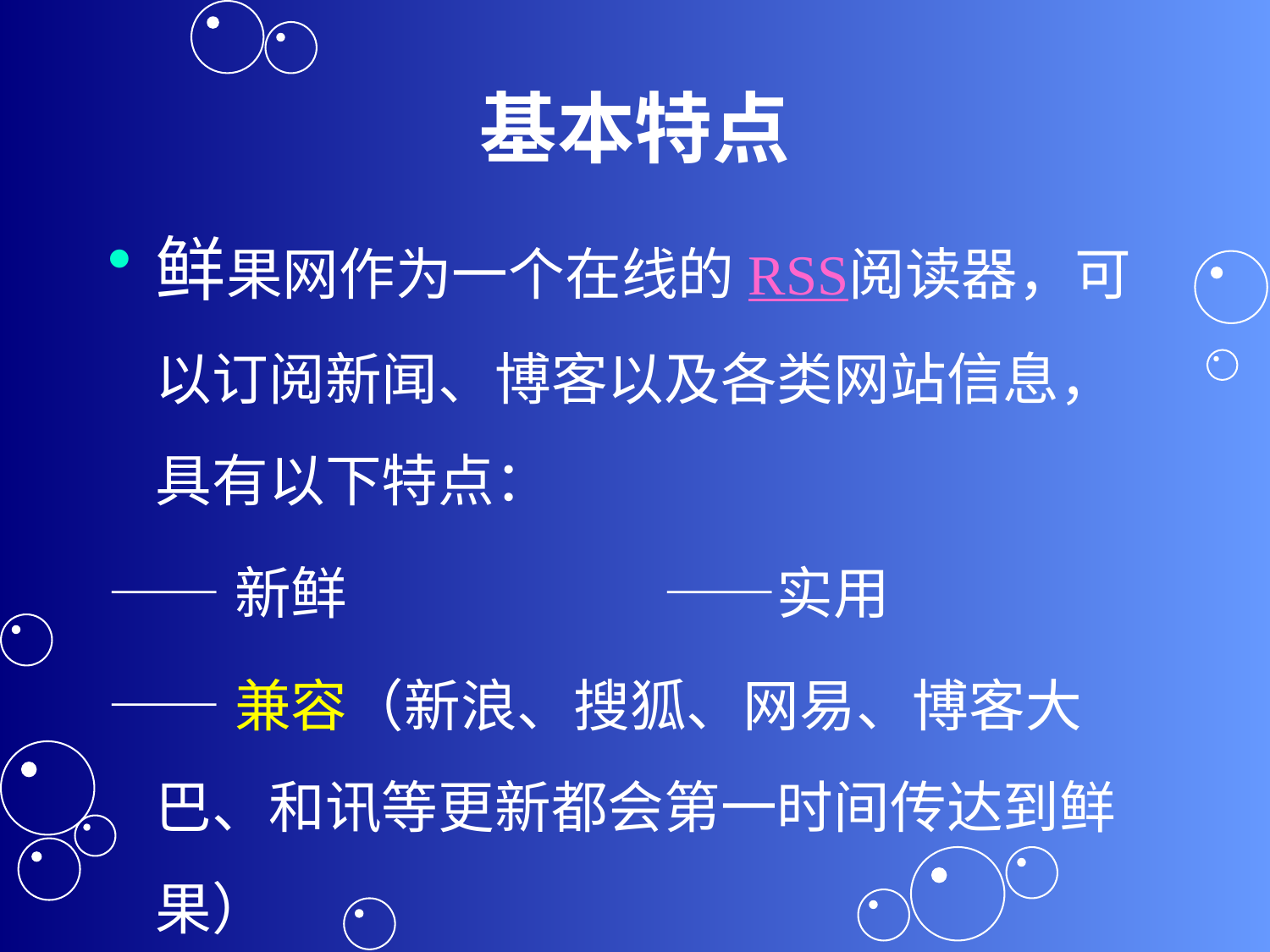

# 基本特点
鲜果网作为一个在线的RSS阅读器，可以订阅新闻、博客以及各类网站信息，具有以下特点：
——新鲜			——实用
——兼容（新浪、搜狐、网易、博客大巴、和讯等更新都会第一时间传达到鲜果）